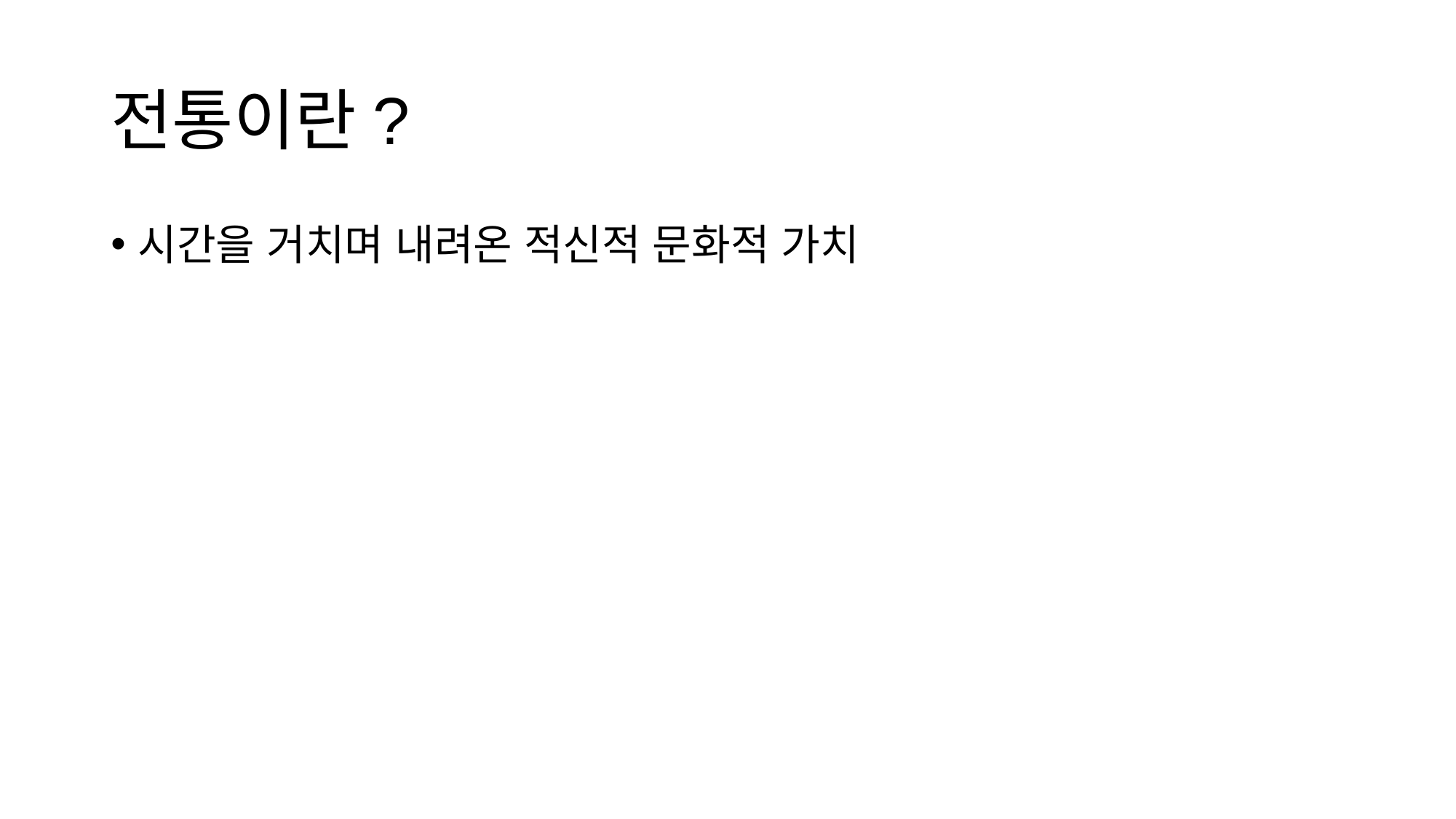

# 전통이란?
시간을 거치며 내려온 적신적 문화적 가치